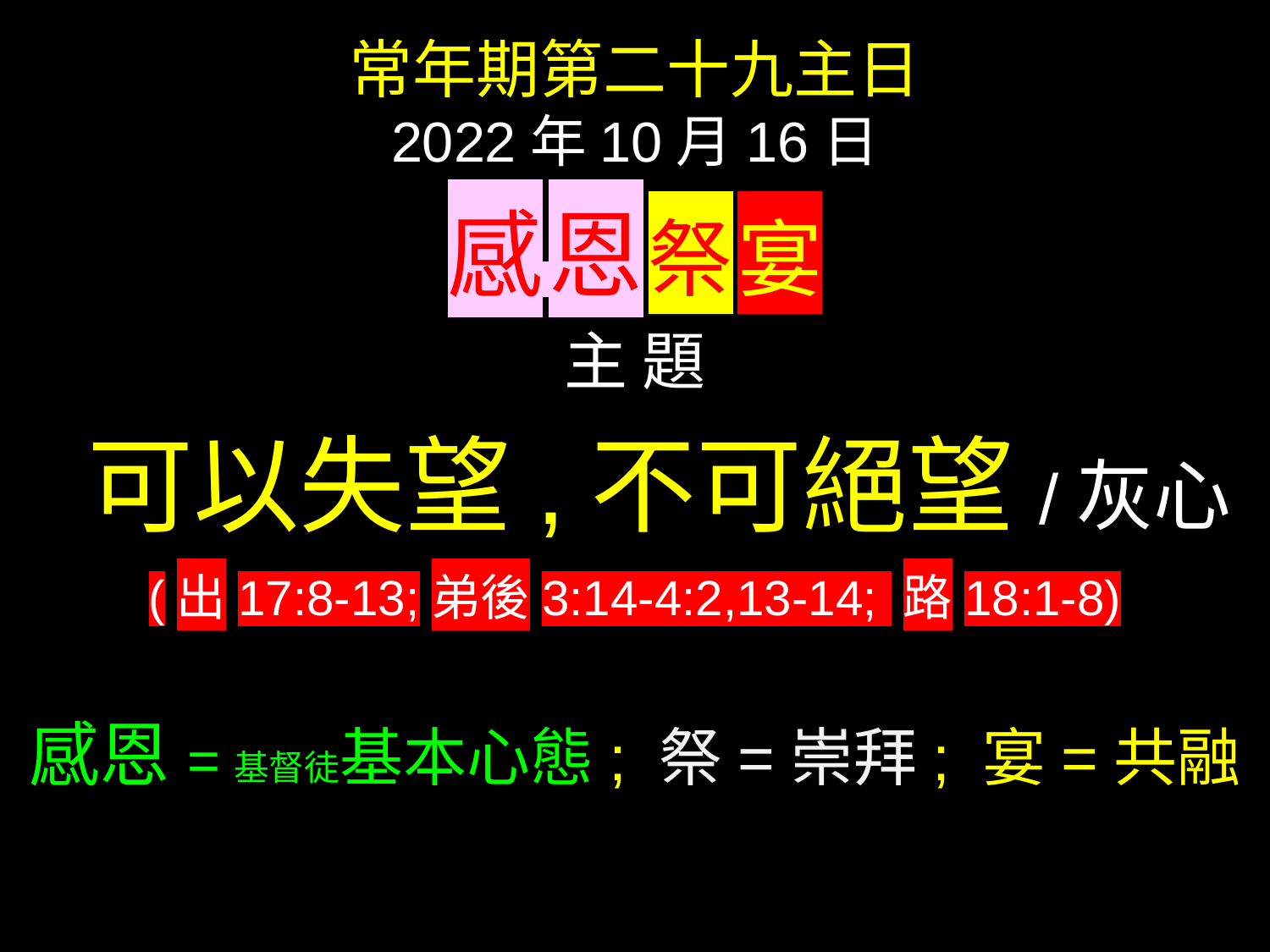

常年期第二十九主日
2022年10月16日
感 恩 祭 宴

主 題
 可以失望,不可絕望/灰心
(出17:8-13;弟後3:14-4:2,13-14; 路18:1-8)

感恩=基督徒基本心態; 祭=崇拜; 宴=共融